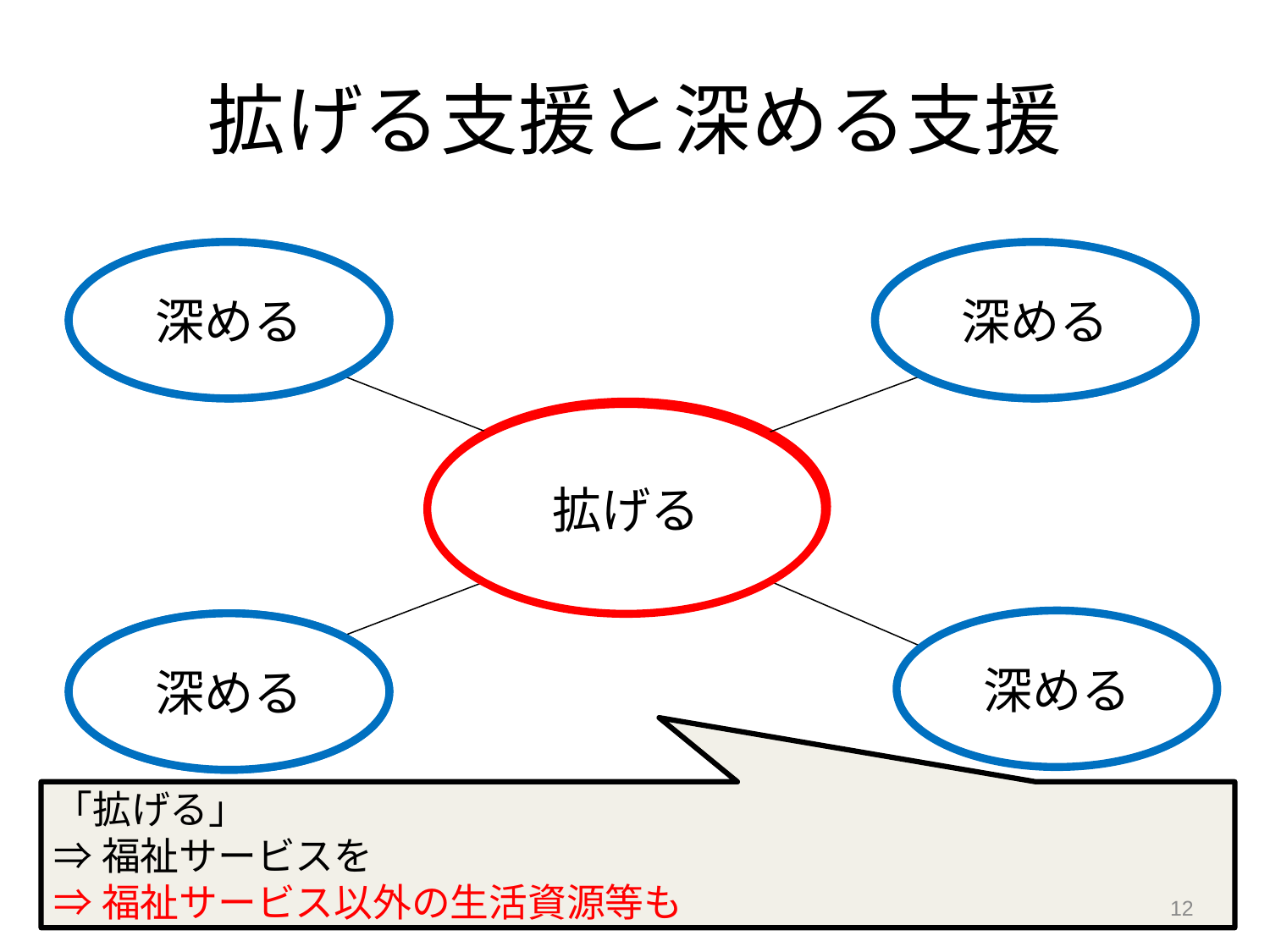

# 拡げる支援と深める支援
個別支援
計画
深める
居宅介護
計画
深める
サービス等利用計画
拡げる
深める
診療計画
深める
「拡げる」
⇒福祉サービスを
⇒福祉サービス以外の生活資源等も
12